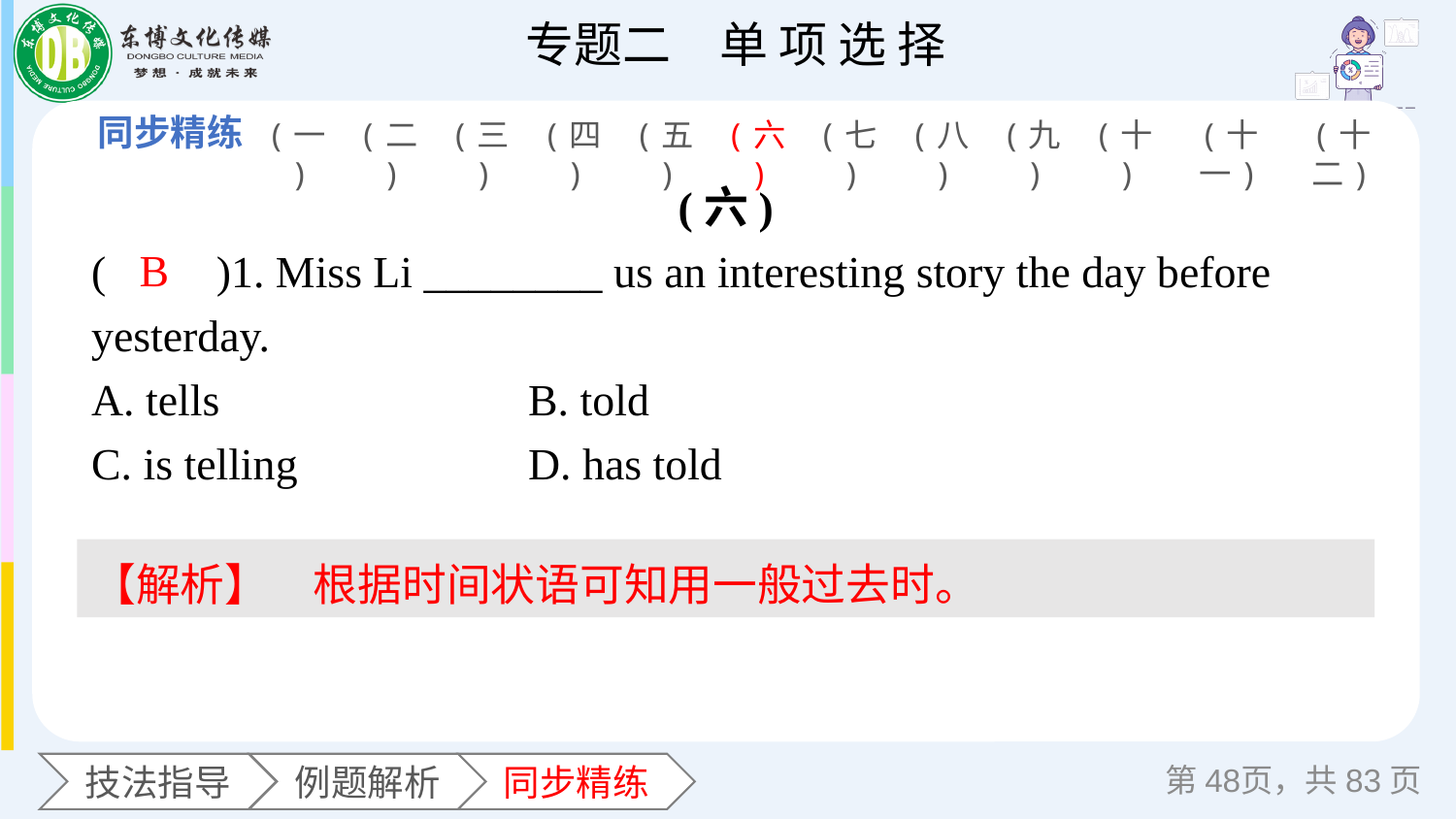

(一)
(二)
(三)
(四)
(五)
(六)
(七)
(八)
(九)
(十)
(十一)
(十二)
(六)
(　　)1. Miss Li ________ us an interesting story the day before yesterday.
A. tells    		B. told
C. is telling    		D. has told
B
【解析】　根据时间状语可知用一般过去时。
第48页，共83页